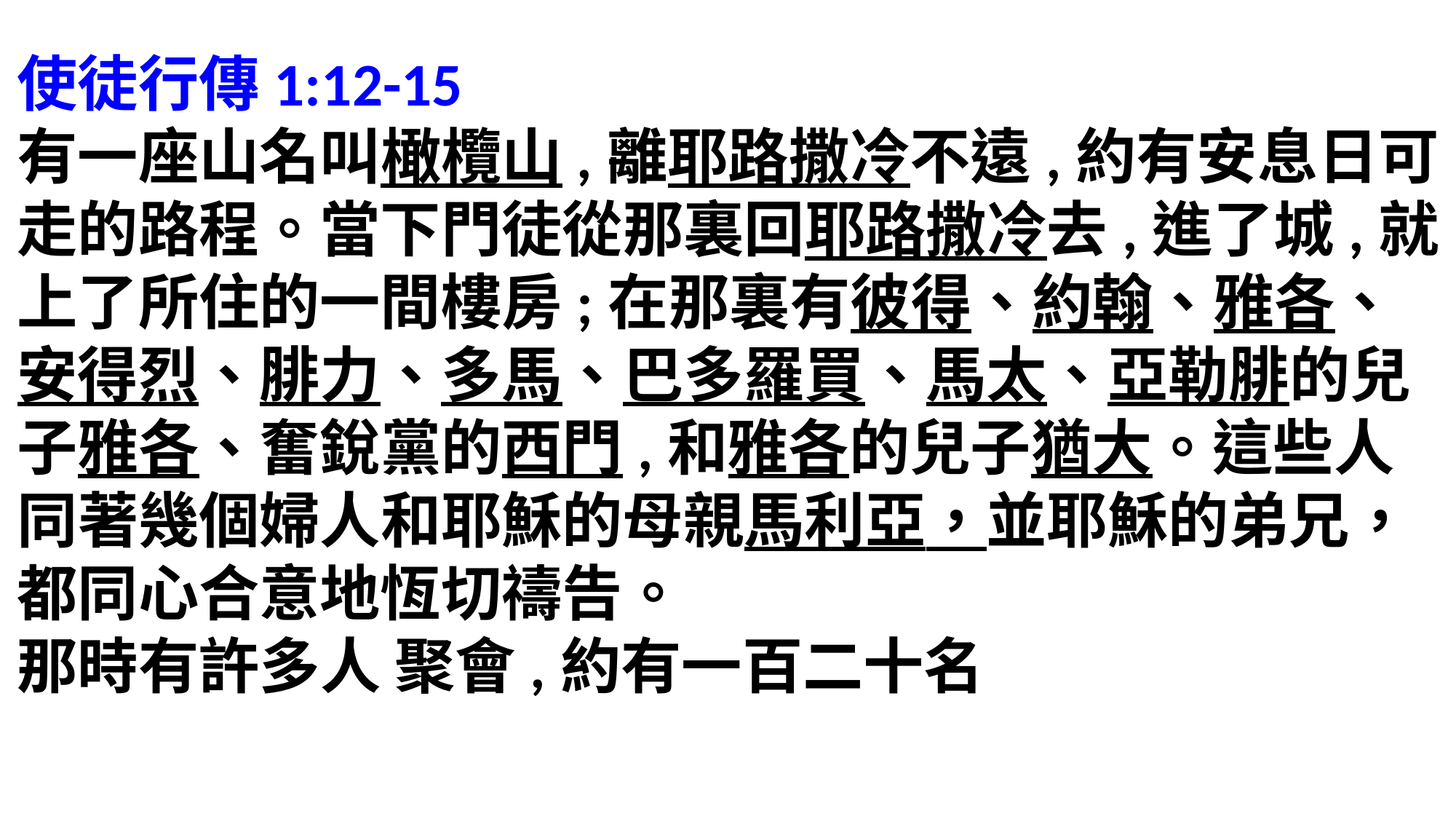

使徒行傳1:12-15
有一座山名叫橄欖山,離耶路撒冷不遠,約有安息日可走的路程。當下門徒從那裏回耶路撒冷去,進了城,就上了所住的一間樓房;在那裏有彼得、約翰、雅各、安得烈、腓力、多馬、巴多羅買、馬太、亞勒腓的兒子雅各、奮銳黨的西門,和雅各的兒子猶大。這些人同著幾個婦人和耶穌的母親馬利亞，並耶穌的弟兄，都同心合意地恆切禱告。
那時有許多人 聚會,約有一百二十名